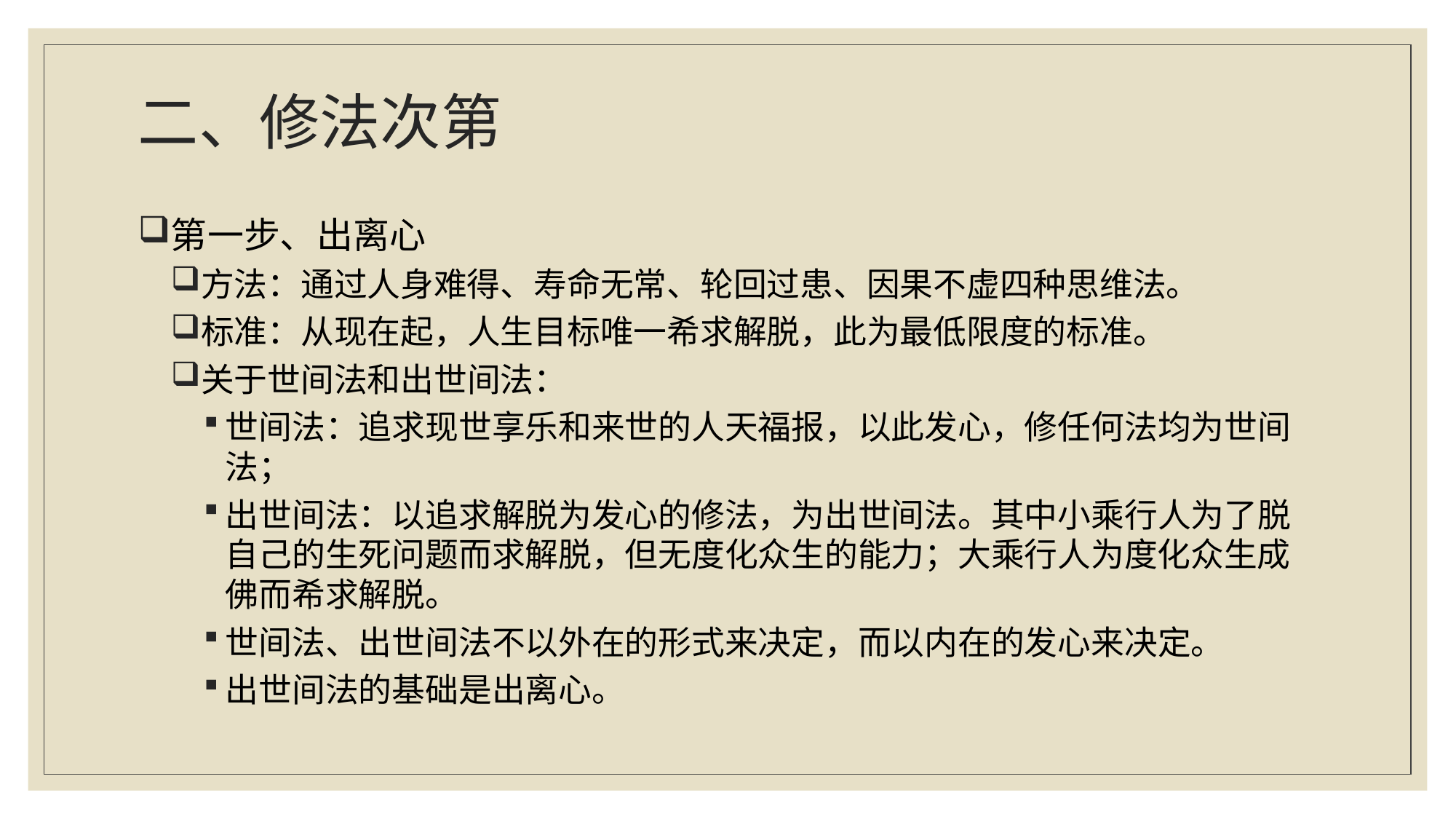

# 二、修法次第
第一步、出离心
方法：通过人身难得、寿命无常、轮回过患、因果不虚四种思维法。
标准：从现在起，人生目标唯一希求解脱，此为最低限度的标准。
关于世间法和出世间法：
世间法：追求现世享乐和来世的人天福报，以此发心，修任何法均为世间法；
出世间法：以追求解脱为发心的修法，为出世间法。其中小乘行人为了脱自己的生死问题而求解脱，但无度化众生的能力；大乘行人为度化众生成佛而希求解脱。
世间法、出世间法不以外在的形式来决定，而以内在的发心来决定。
出世间法的基础是出离心。